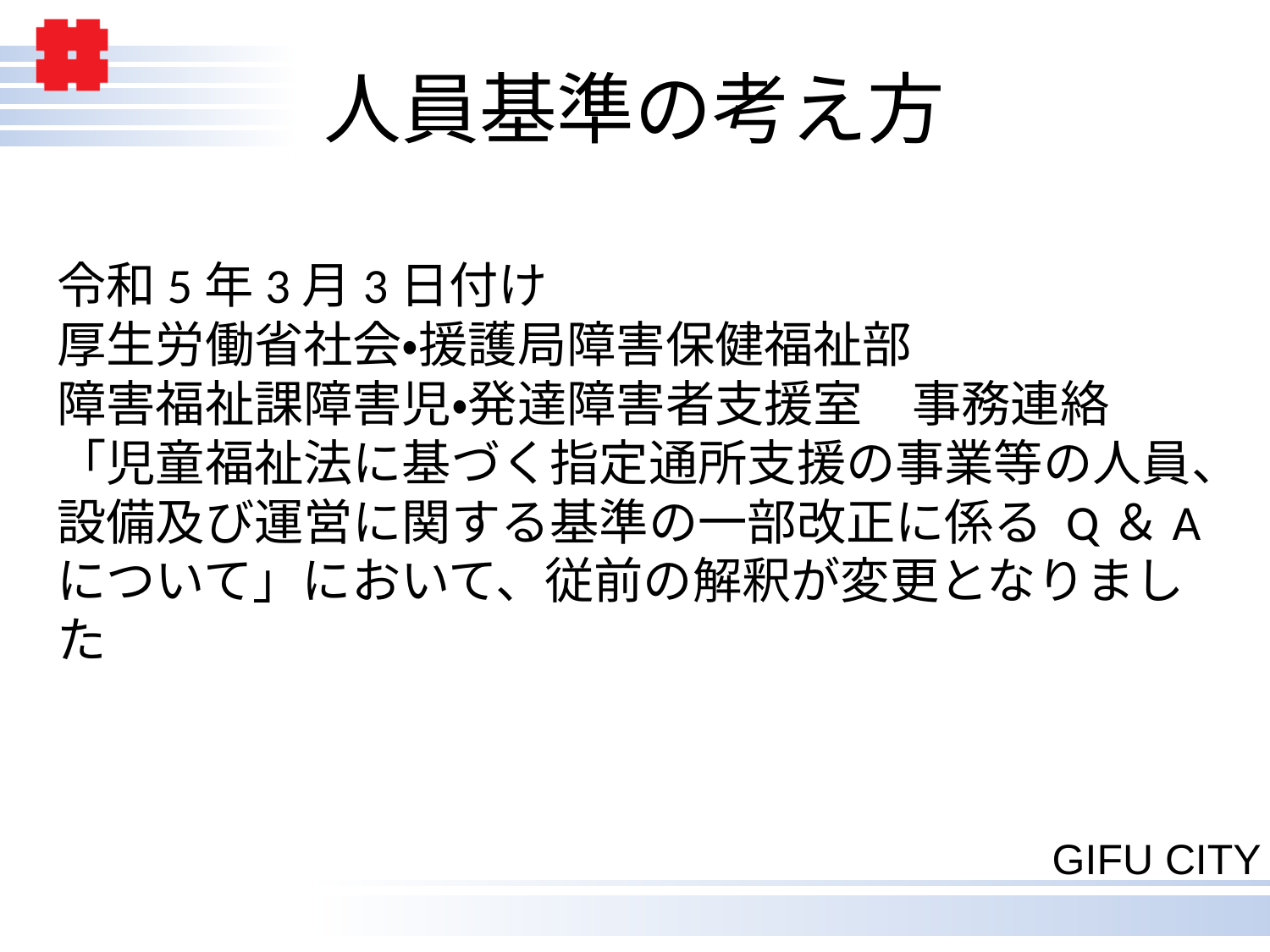

# 人員基準の考え方
令和5年3月3日付け
厚生労働省社会・援護局障害保健福祉部
障害福祉課障害児・発達障害者支援室　事務連絡
「児童福祉法に基づく指定通所支援の事業等の人員、設備及び運営に関する基準の一部改正に係る Q＆A について」において、従前の解釈が変更となりました